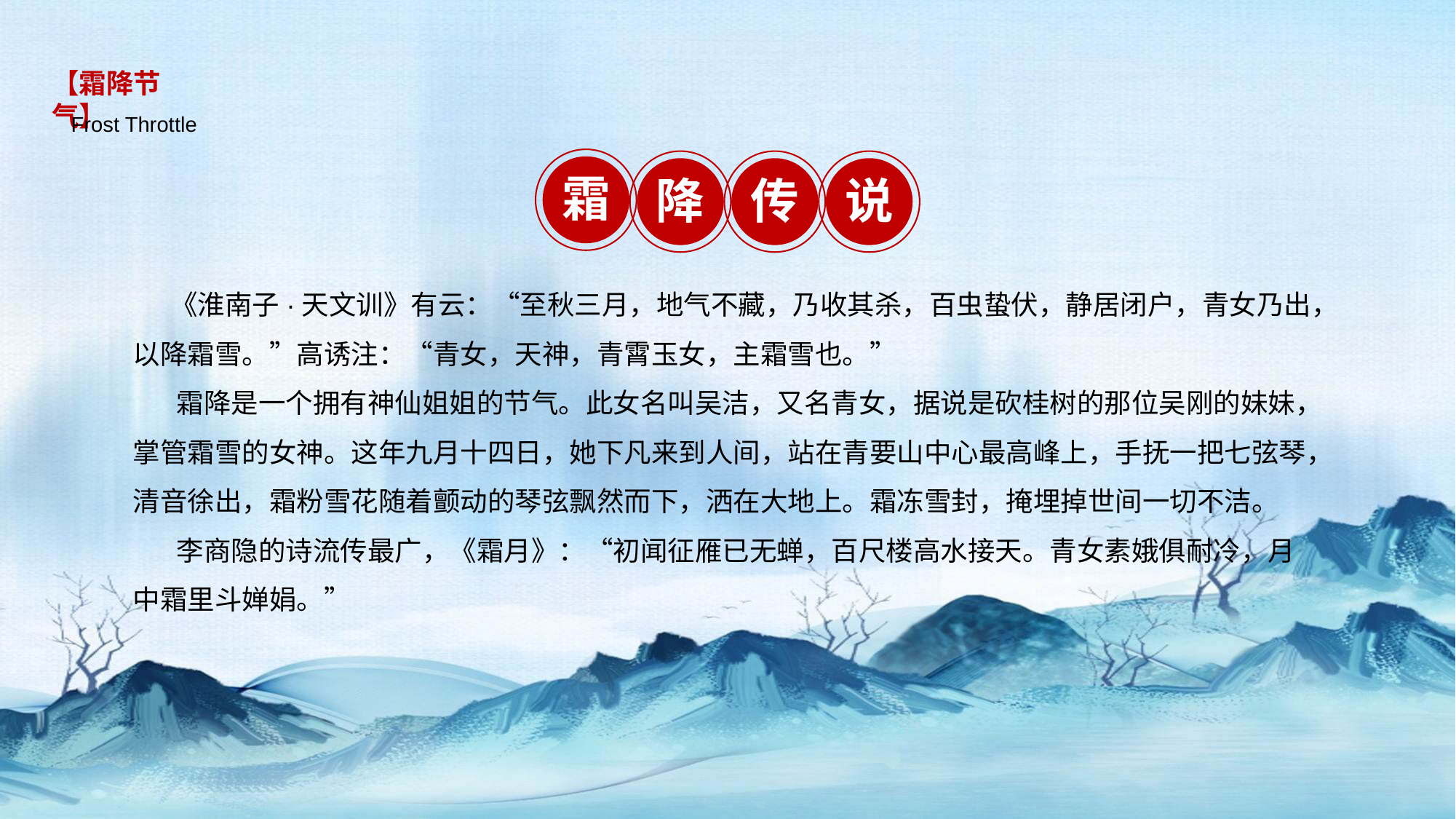

【霜降节气】
Frost Throttle

霜

降

传

说
     《淮南子·天文训》有云：“至秋三月，地气不藏，乃收其杀，百虫蛰伏，静居闭户，青女乃出，以降霜雪。”高诱注：“青女，天神，青霄玉女，主霜雪也。”
      霜降是一个拥有神仙姐姐的节气。此女名叫吴洁，又名青女，据说是砍桂树的那位吴刚的妹妹，掌管霜雪的女神。这年九月十四日，她下凡来到人间，站在青要山中心最高峰上，手抚一把七弦琴，清音徐出，霜粉雪花随着颤动的琴弦飘然而下，洒在大地上。霜冻雪封，掩埋掉世间一切不洁。
      李商隐的诗流传最广，《霜月》：“初闻征雁已无蝉，百尺楼高水接天。青女素娥俱耐冷，月中霜里斗婵娟。”